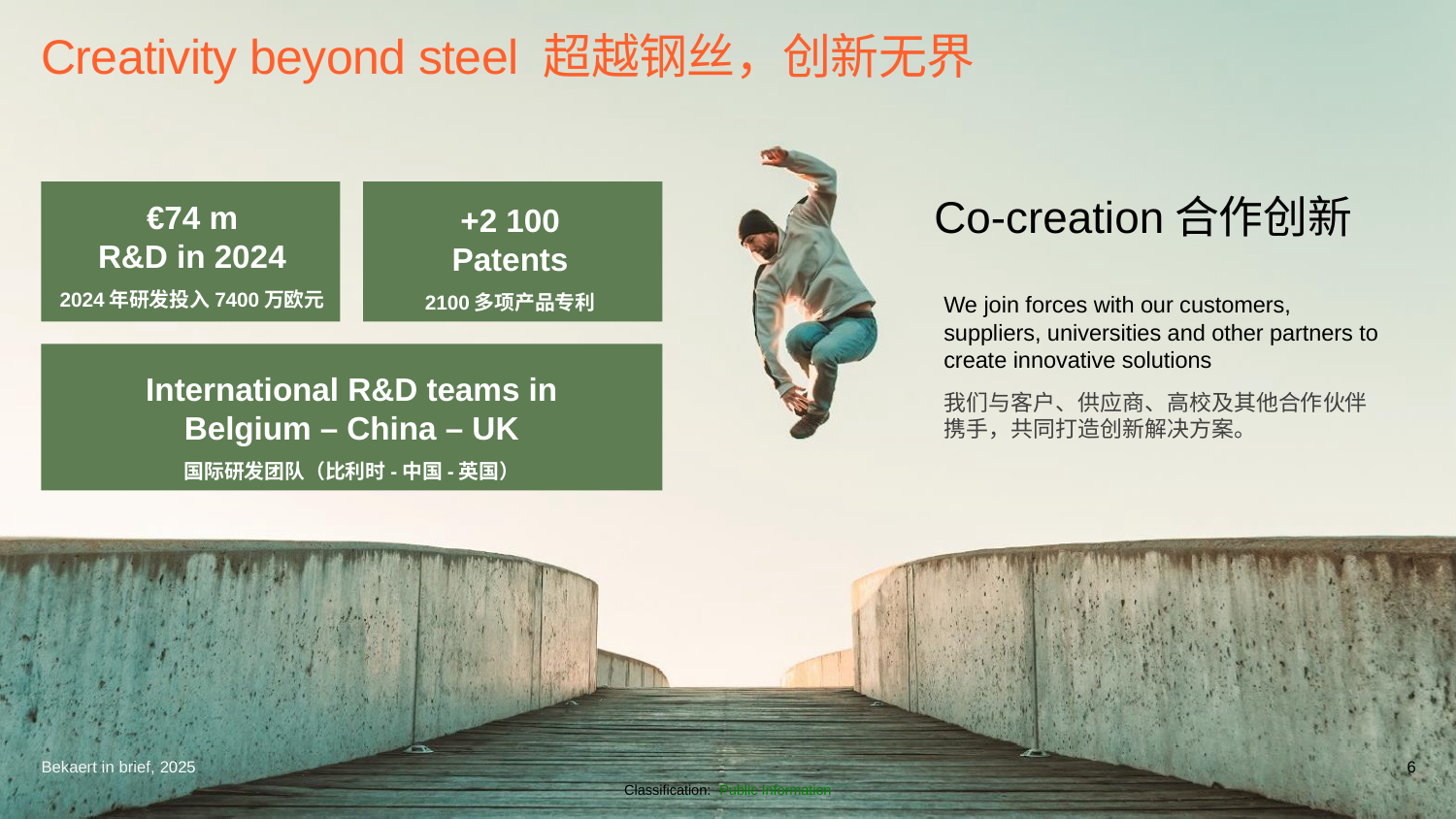

# Creativity beyond steel 超越钢丝，创新无界

€74 m
R&D in 2024
2024年研发投入7400万欧元

+2 100
Patents
2100多项产品专利
Co-creation合作创新
We join forces with our customers, suppliers, universities and other partners to create innovative solutions
我们与客户、供应商、高校及其他合作伙伴携手，共同打造创新解决方案。

International R&D teams in
Belgium – China – UK
国际研发团队（比利时-中国-英国）
Bekaert in brief, 2025
6